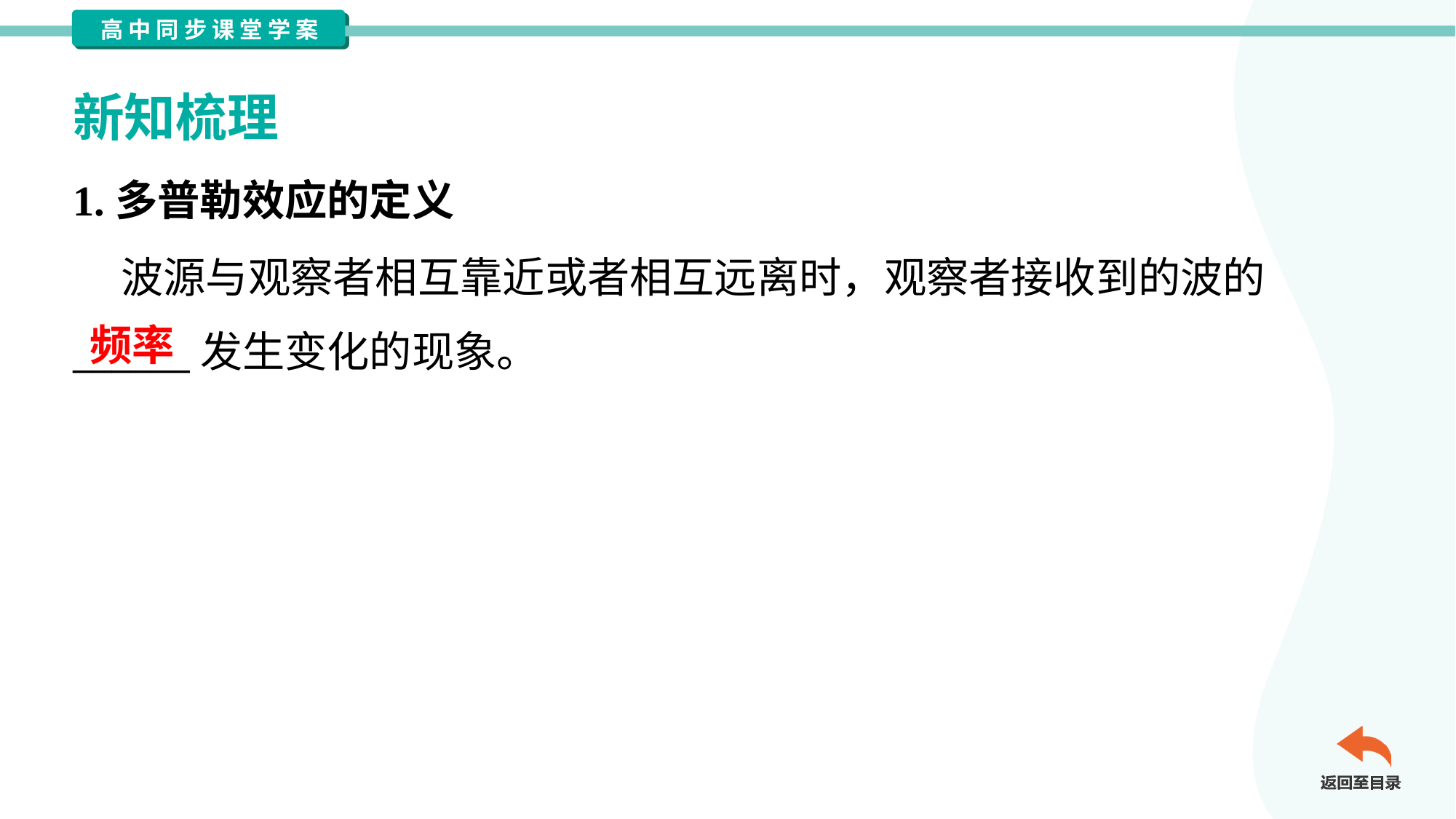

新知梳理
1.多普勒效应的定义
    波源与观察者相互靠近或者相互远离时，观察者接收到的波的
______发生变化的现象。
频率